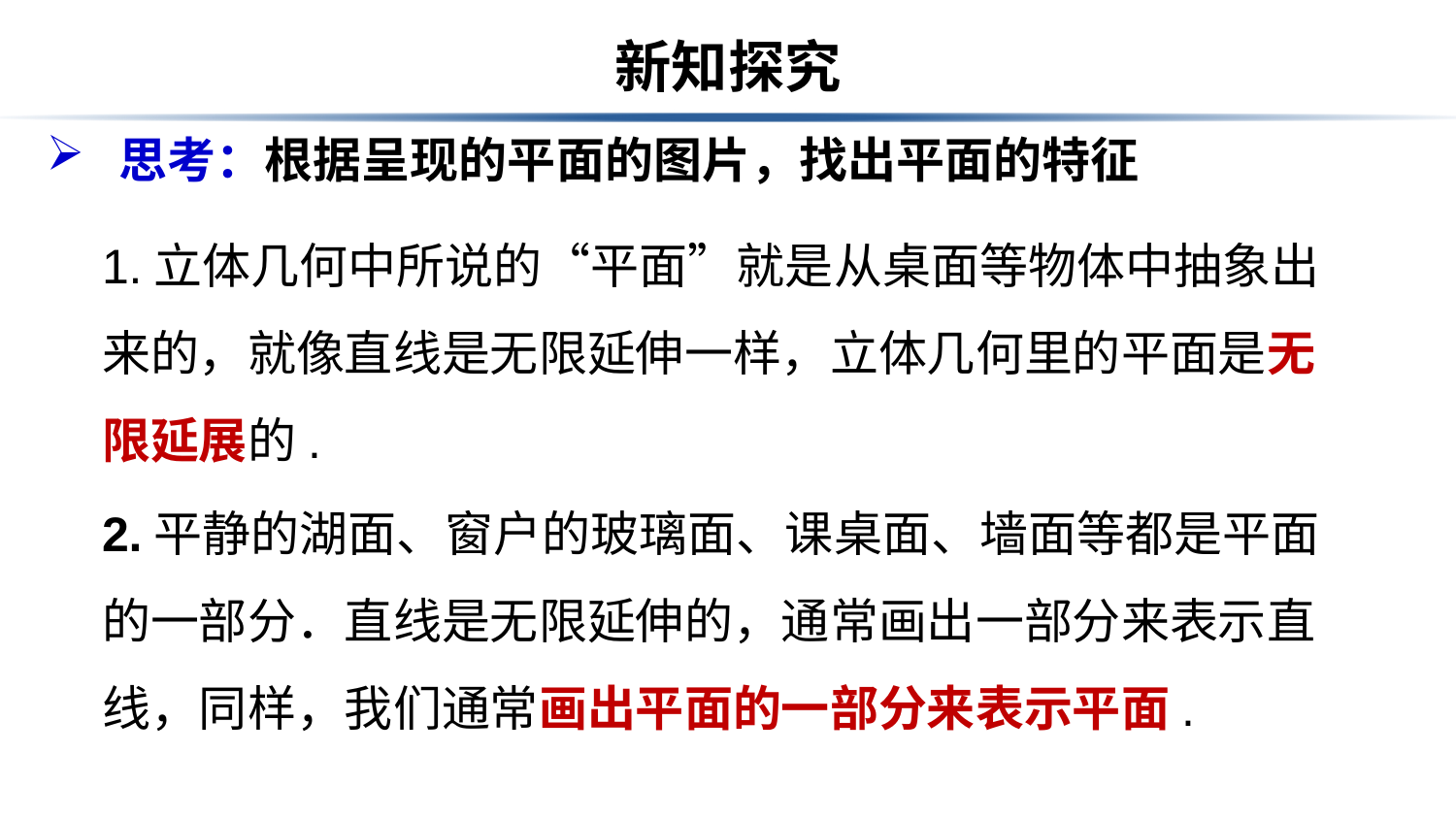

# 新知探究
思考：根据呈现的平面的图片，找出平面的特征

1.立体几何中所说的“平面”就是从桌面等物体中抽象出来的，就像直线是无限延伸一样，立体几何里的平面是无限延展的.

2.平静的湖面、窗户的玻璃面、课桌面、墙面等都是平面的一部分．直线是无限延伸的，通常画出一部分来表示直线，同样，我们通常画出平面的一部分来表示平面.